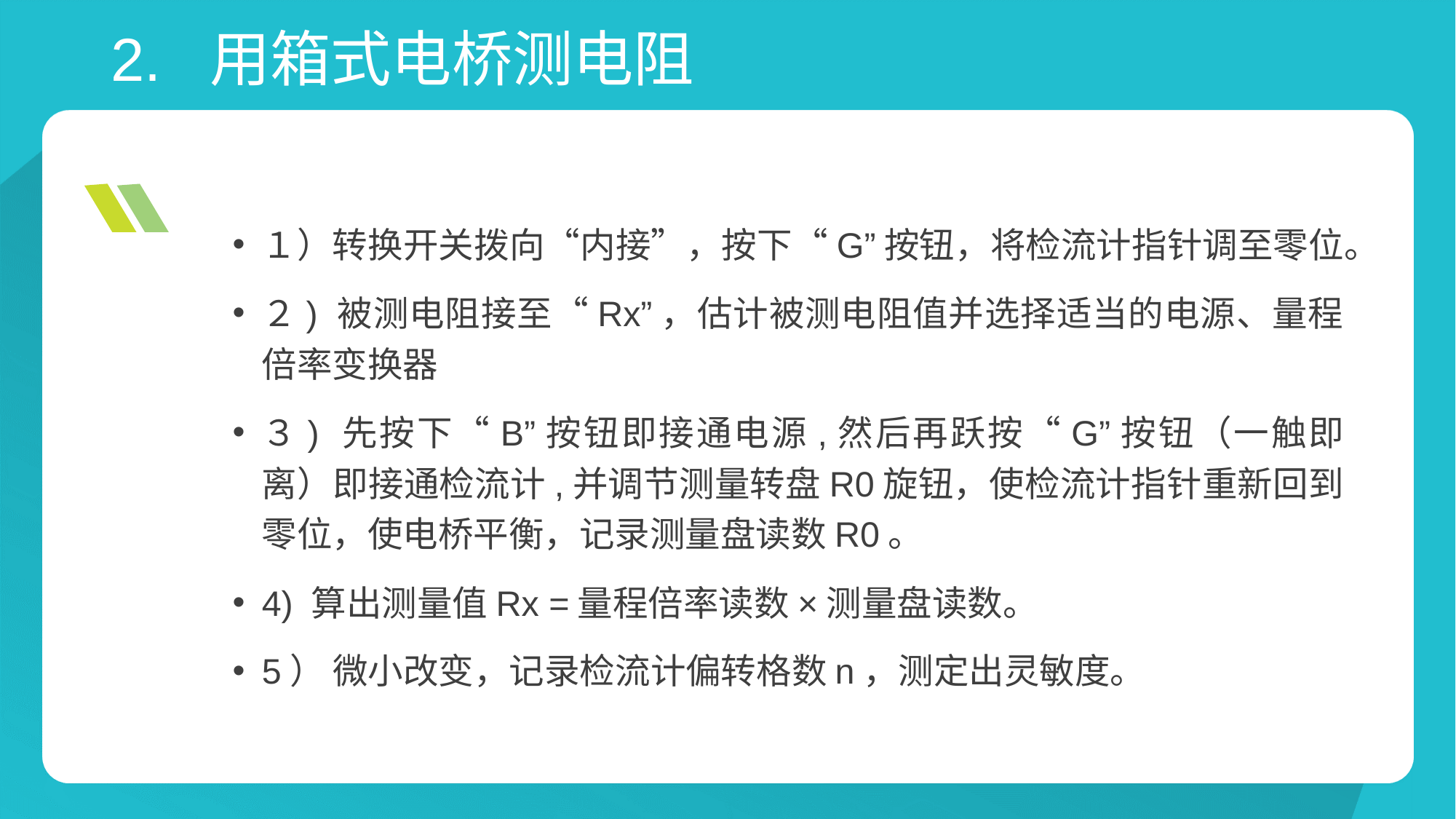

# 2.  用箱式电桥测电阻

１）转换开关拨向“内接”，按下“G”按钮，将检流计指针调至零位。
２) 被测电阻接至“Rx”，估计被测电阻值并选择适当的电源、量程倍率变换器
３) 先按下“B”按钮即接通电源,然后再跃按“G”按钮（一触即离）即接通检流计,并调节测量转盘R0旋钮，使检流计指针重新回到零位，使电桥平衡，记录测量盘读数R0。
4) 算出测量值Rx =量程倍率读数×测量盘读数。
5） 微小改变，记录检流计偏转格数n，测定出灵敏度。